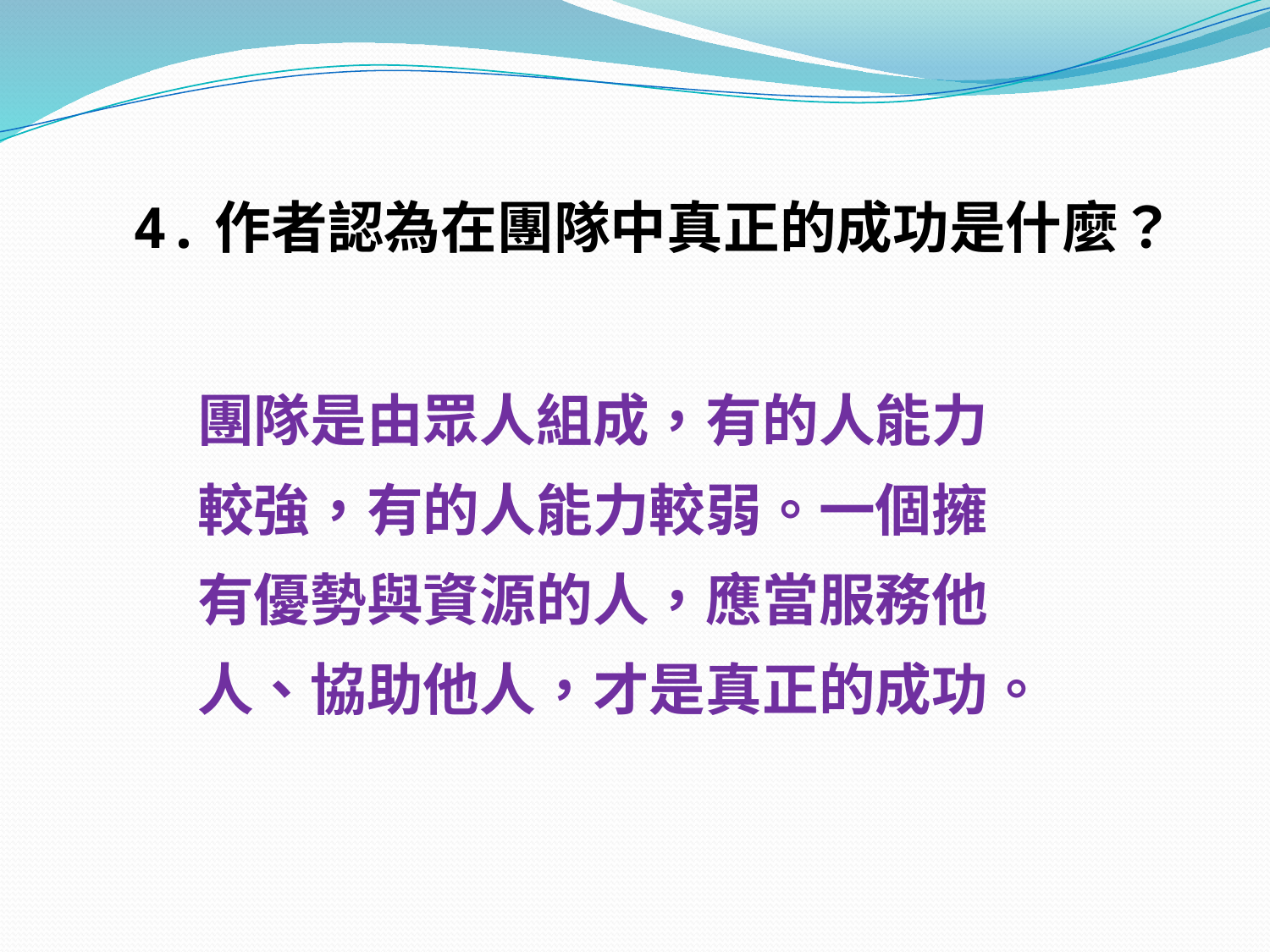

4.作者認為在團隊中真正的成功是什麼？
團隊是由眾人組成，有的人能力較強，有的人能力較弱。一個擁有優勢與資源的人，應當服務他人、協助他人，才是真正的成功。